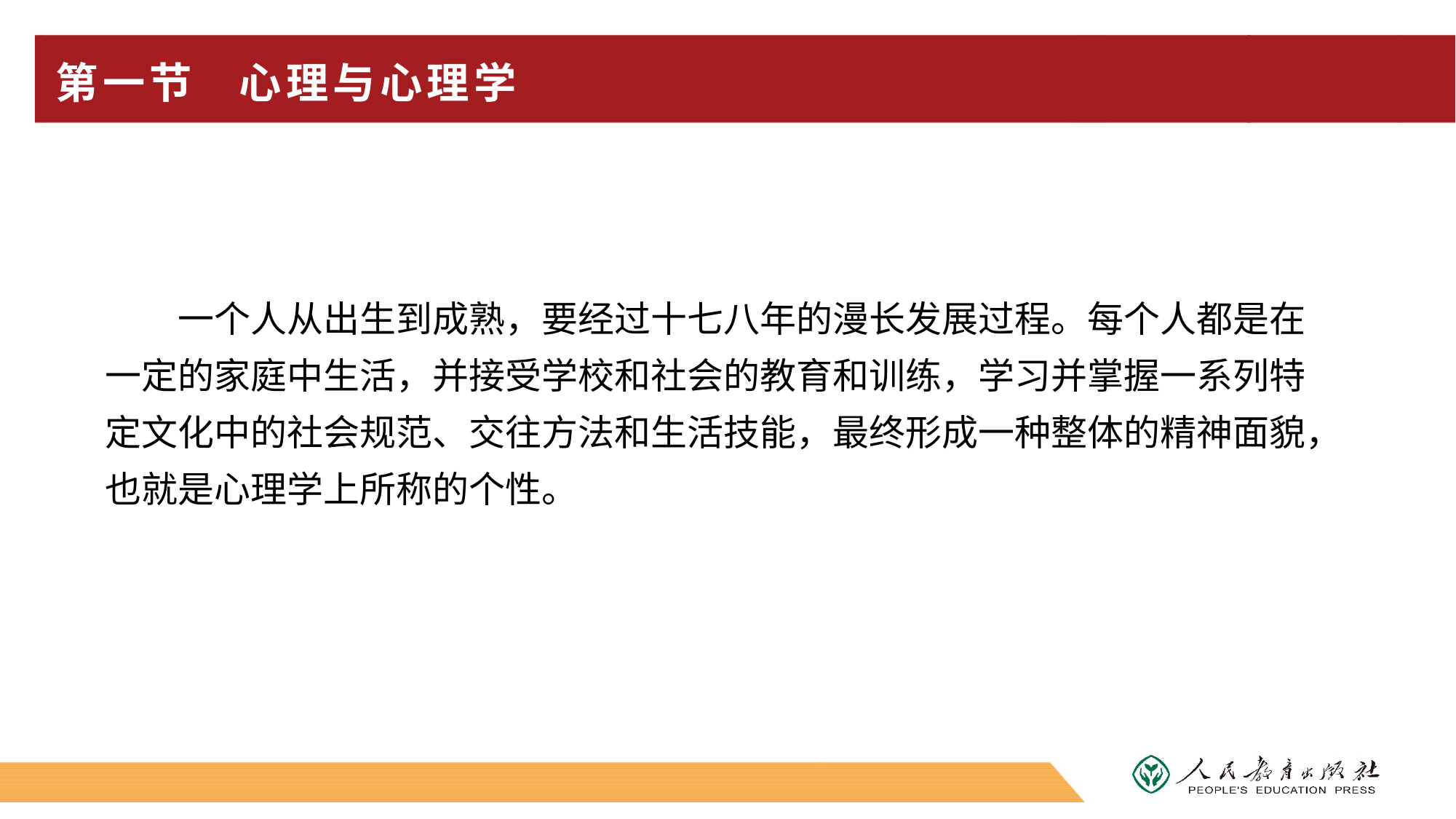

# 第一节   心理与心理学

一个人从出生到成熟，要经过十七八年的漫长发展过程。每个人都是在一定的家庭中生活，并接受学校和社会的教育和训练，学习并掌握一系列特定文化中的社会规范、交往方法和生活技能，最终形成一种整体的精神面貌，也就是心理学上所称的个性。